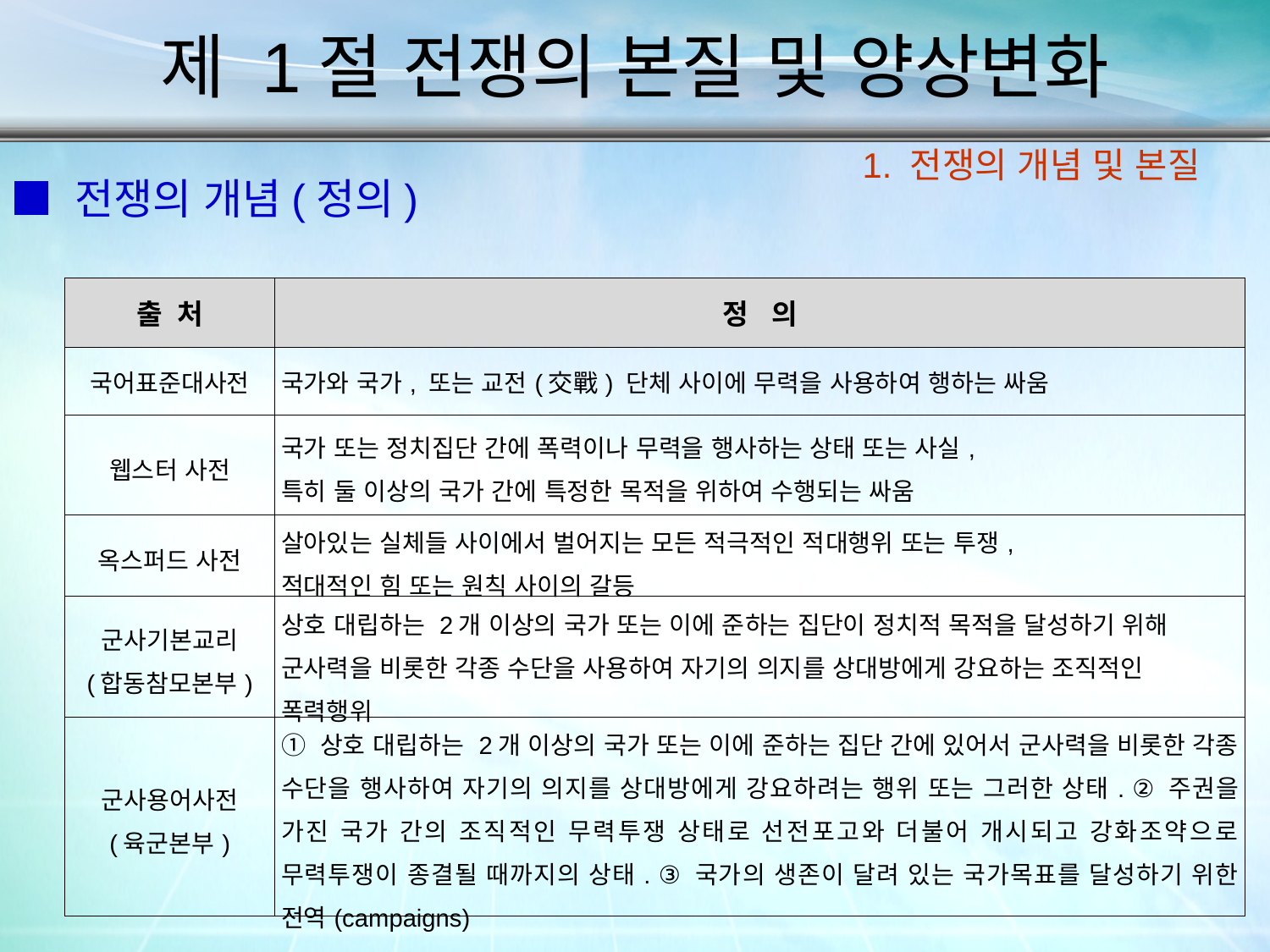

# 제 1절 전쟁의 본질 및 양상변화
1. 전쟁의 개념 및 본질
■ 전쟁의 개념(정의)
| 출 처 | 정 의 |
| --- | --- |
| 국어표준대사전 | 국가와 국가, 또는 교전(交戰) 단체 사이에 무력을 사용하여 행하는 싸움 |
| 웹스터 사전 | 국가 또는 정치집단 간에 폭력이나 무력을 행사하는 상태 또는 사실, 특히 둘 이상의 국가 간에 특정한 목적을 위하여 수행되는 싸움 |
| 옥스퍼드 사전 | 살아있는 실체들 사이에서 벌어지는 모든 적극적인 적대행위 또는 투쟁, 적대적인 힘 또는 원칙 사이의 갈등 |
| 군사기본교리 (합동참모본부) | 상호 대립하는 2개 이상의 국가 또는 이에 준하는 집단이 정치적 목적을 달성하기 위해 군사력을 비롯한 각종 수단을 사용하여 자기의 의지를 상대방에게 강요하는 조직적인 폭력행위 |
| 군사용어사전 (육군본부) | ① 상호 대립하는 2개 이상의 국가 또는 이에 준하는 집단 간에 있어서 군사력을 비롯한 각종 수단을 행사하여 자기의 의지를 상대방에게 강요하려는 행위 또는 그러한 상태. ② 주권을 가진 국가 간의 조직적인 무력투쟁 상태로 선전포고와 더불어 개시되고 강화조약으로 무력투쟁이 종결될 때까지의 상태. ③ 국가의 생존이 달려 있는 국가목표를 달성하기 위한 전역(campaigns) |